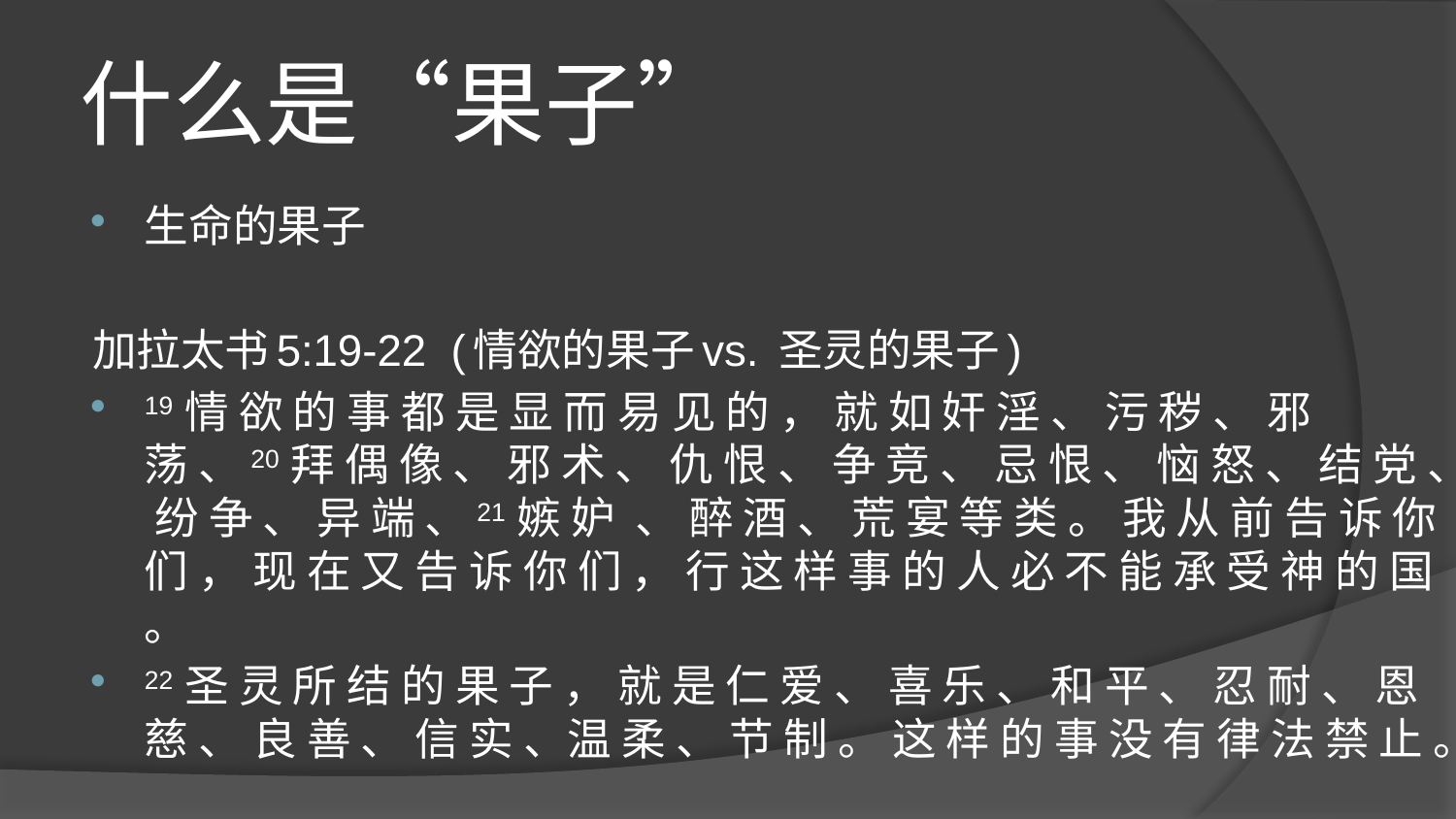

# 什么是“果子”
生命的果子

加拉太书5:19-22  (情欲的果子vs. 圣灵的果子)
19 情 欲 的 事 都 是 显 而 易 见 的 ， 就 如 奸 淫 、 污 秽 、 邪 荡 、20 拜 偶 像 、 邪 术 、 仇 恨 、 争 竞 、 忌 恨 、 恼 怒 、 结 党 、 纷 争 、 异 端 、21 嫉 妒  、 醉 酒 、 荒 宴 等 类 。 我 从 前 告 诉 你 们 ， 现 在 又 告 诉 你 们 ， 行 这 样 事 的 人 必 不 能 承 受 神 的 国 。
22 圣 灵 所 结 的 果 子 ， 就 是 仁 爱 、 喜 乐 、 和 平 、 忍 耐 、 恩 慈 、 良 善 、 信 实 、温 柔 、 节 制 。 这 样 的 事 没 有 律 法 禁 止 。